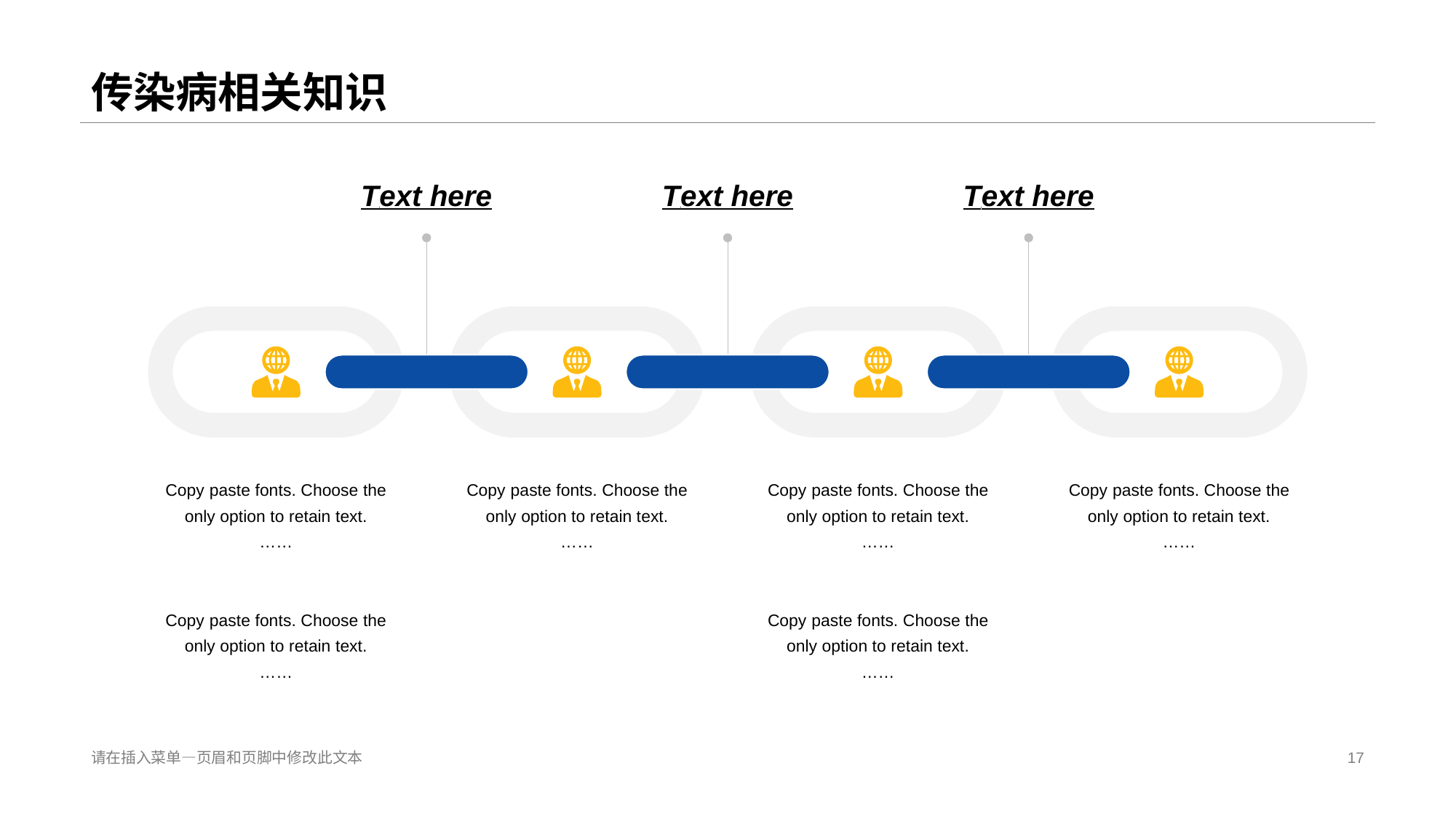

# 传染病相关知识
T ext here
T ext here
T ext here

Copy  paste fonts. Choose the only option to retain text.
……
Copy  paste fonts. Choose the only option to retain text.
……
Copy  paste fonts. Choose the only option to retain text.
……
Copy  paste fonts. Choose the only option to retain text.
……
Copy  paste fonts. Choose the only option to retain text.
……
Copy  paste fonts. Choose the only option to retain text.
……
请在插入菜单—页眉和页脚中修改此文本
17